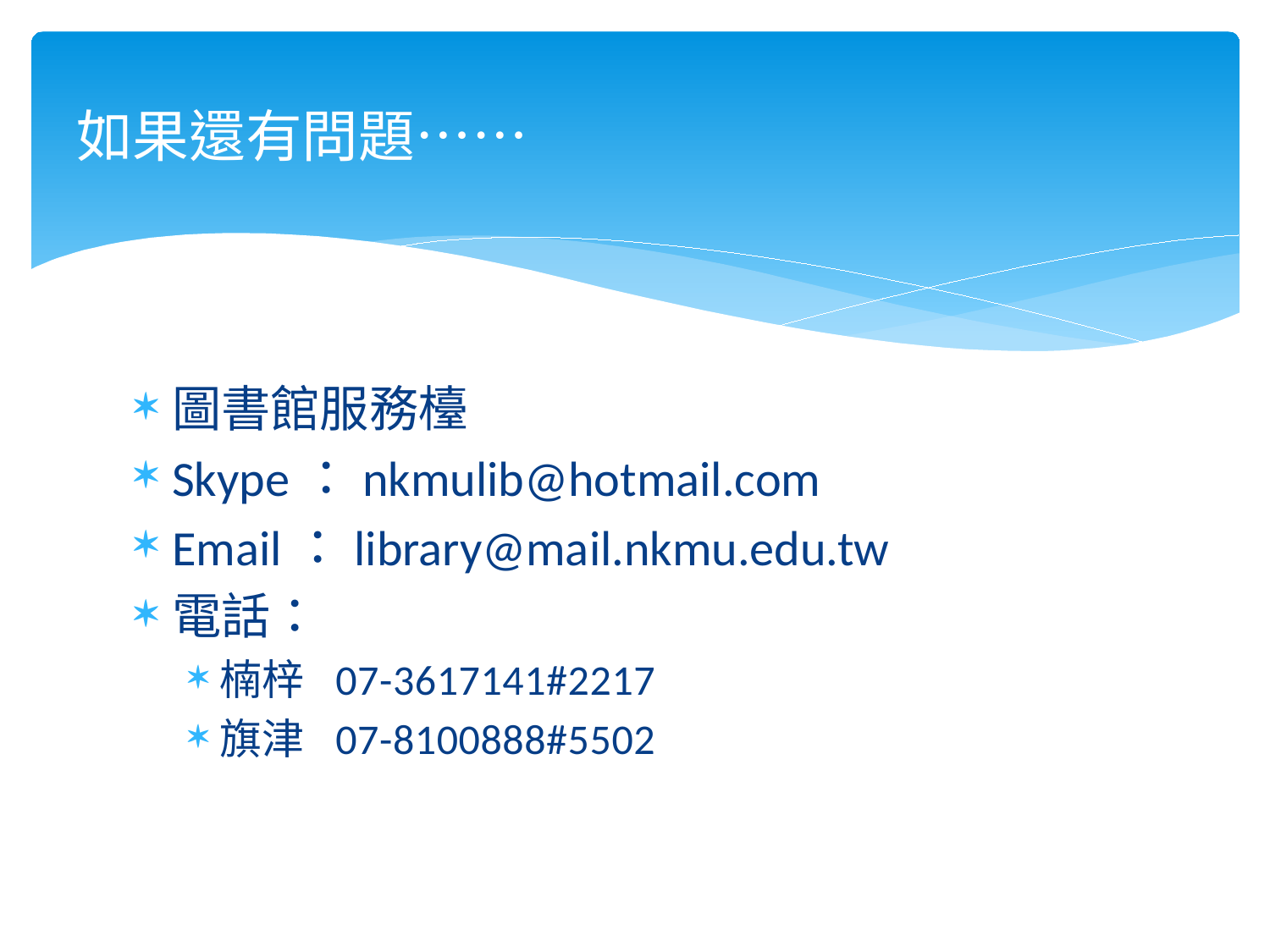

# 如果還有問題……
圖書館服務檯
Skype：nkmulib@hotmail.com
Email：library@mail.nkmu.edu.tw
電話：
楠梓  07-3617141#2217
旗津  07-8100888#5502